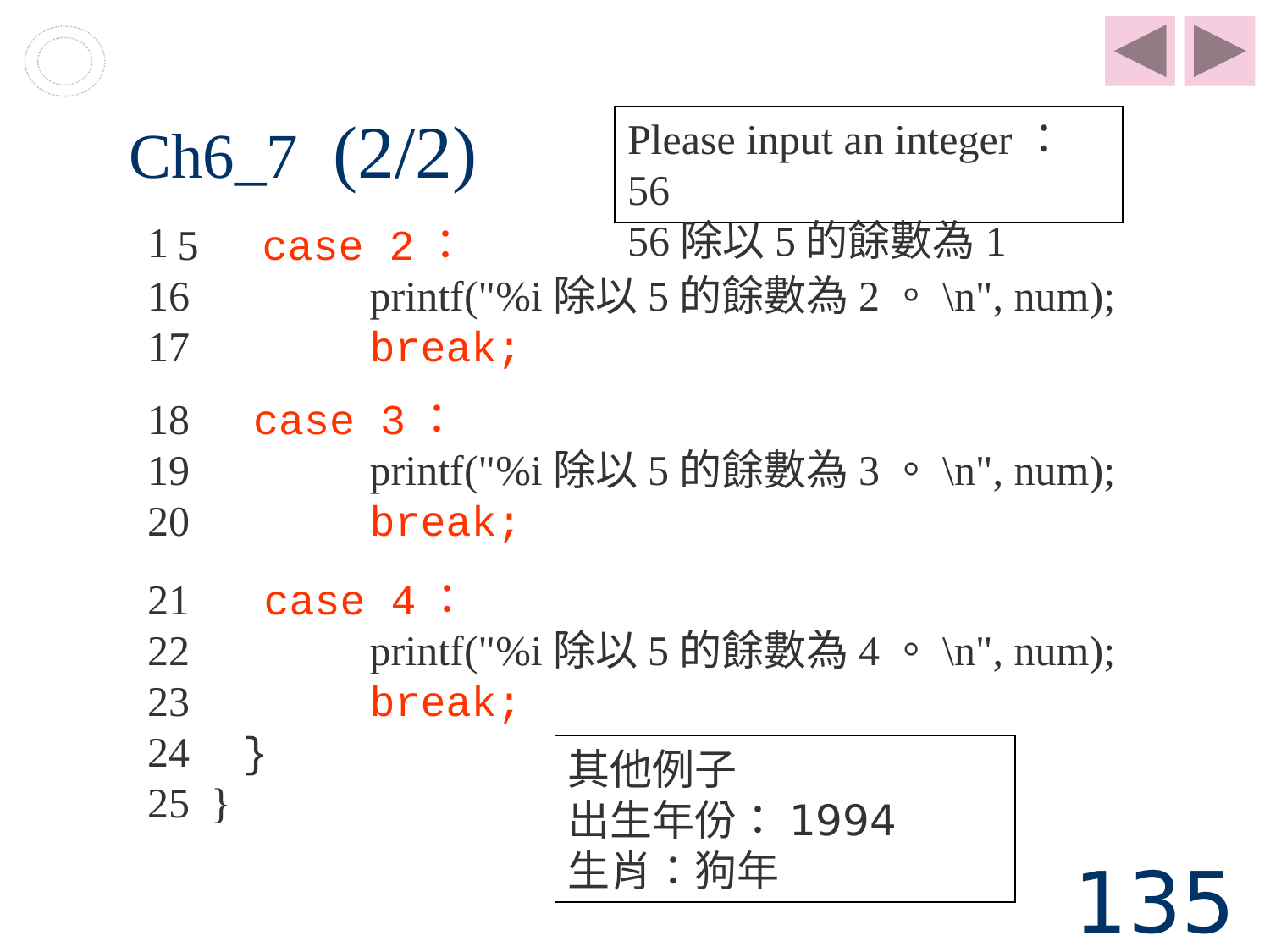

# Ch6_7  (2/2)
Please input an integer：56
56除以5的餘數為1
5      case 2：
16     	         printf("%i除以5的餘數為2。\n", num);
17     	         break;
18      case 3：
19      	         printf("%i除以5的餘數為3。\n", num);
20      	         break;
21       case 4：
22      	         printf("%i除以5的餘數為4。\n", num);
23      	         break;
24     }
25  }
其他例子
出生年份：1994
生肖：狗年
135